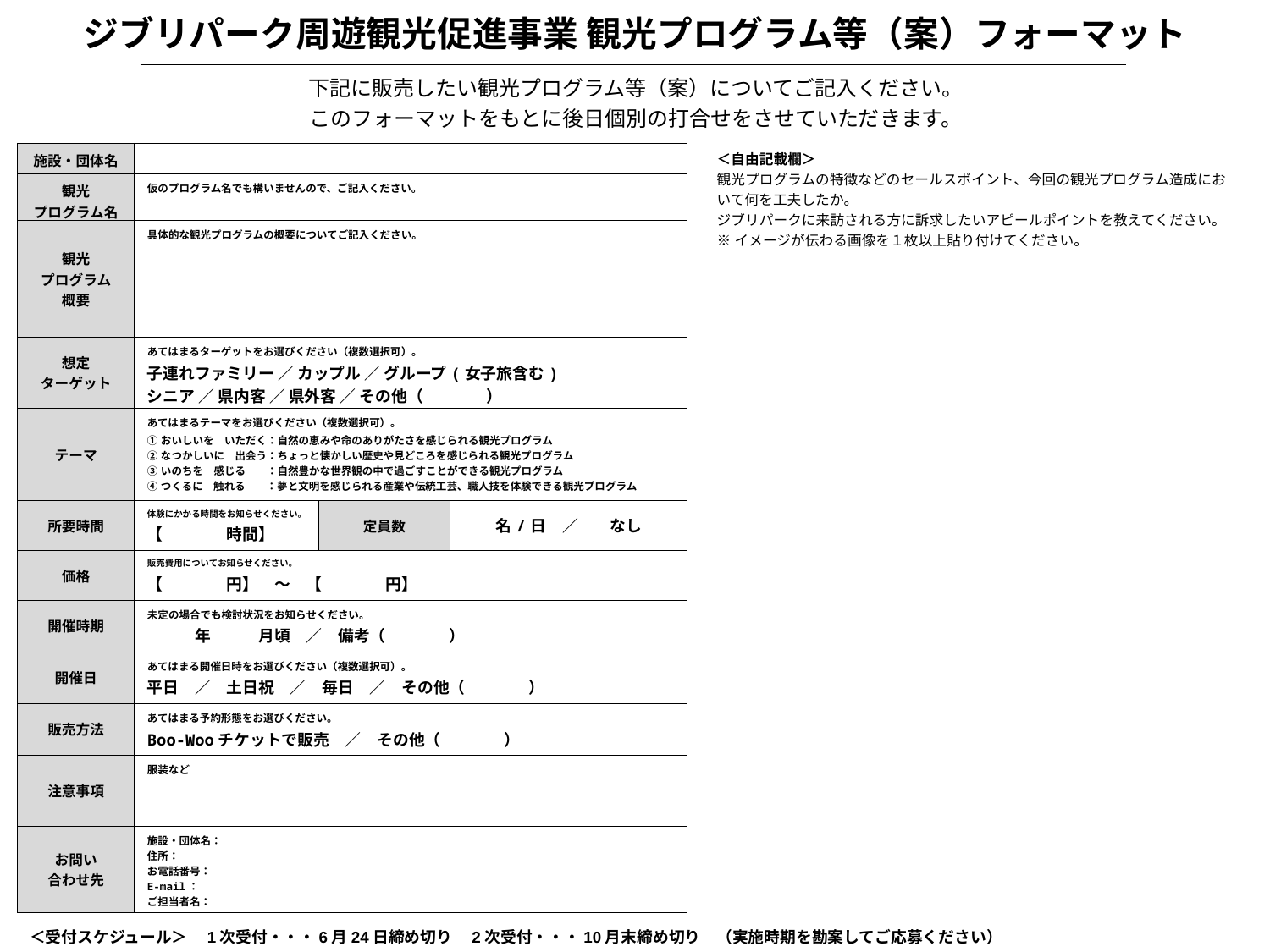

ジブリパーク周遊観光促進事業 観光プログラム等（案）フォーマット
下記に販売したい観光プログラム等（案）についてご記入ください。
このフォーマットをもとに後日個別の打合せをさせていただきます。
＜自由記載欄＞
観光プログラムの特徴などのセールスポイント、今回の観光プログラム造成において何を工夫したか。
ジブリパークに来訪される方に訴求したいアピールポイントを教えてください。
※イメージが伝わる画像を１枚以上貼り付けてください。
| 施設・団体名 |  |  |  |
| --- | --- | --- | --- |
| 観光 プログラム名 | 仮のプログラム名でも構いませんので、ご記入ください。 |  |  |
| 観光 プログラム 概要 | 具体的な観光プログラムの概要についてご記入ください。 |  |  |
| 想定 ターゲット | あてはまるターゲットをお選びください（複数選択可）。 子連れファミリー ／ カップル ／ グループ(女子旅含む) シニア ／ 県内客 ／ 県外客 ／ その他（　　　　） |  |  |
| テーマ | あてはまるテーマをお選びください（複数選択可）。 ①おいしいを　いただく：自然の恵みや命のありがたさを感じられる観光プログラム ②なつかしいに　出会う：ちょっと懐かしい歴史や見どころを感じられる観光プログラム ③いのちを　感じる　　：自然豊かな世界観の中で過ごすことができる観光プログラム ④つくるに　触れる　　：夢と文明を感じられる産業や伝統工芸、職人技を体験できる観光プログラム |  |  |
| 所要時間 | 体験にかかる時間をお知らせください。 【　　　　時間】 | 定員数 | 名/日　／　　なし |
| 価格 | 販売費用についてお知らせください。 【　　　　円】　～　【　　　　円】 |  |  |
| 開催時期 | 未定の場合でも検討状況をお知らせください。 　　　年　　　月頃　／　備考（　　　　） |  |  |
| 開催日 | あてはまる開催日時をお選びください（複数選択可）。 平日　／　土日祝　／　毎日　／　その他（　　　　） |  |  |
| 販売方法 | あてはまる予約形態をお選びください。 Boo-Wooチケットで販売　／　その他（　　　　） |  |  |
| 注意事項 | 服装など |  |  |
| お問い 合わせ先 | 施設・団体名： 住所： お電話番号： E-mail： ご担当者名： |  |  |
＜受付スケジュール＞　1次受付・・・6月24日締め切り　2次受付・・・10月末締め切り　（実施時期を勘案してご応募ください）